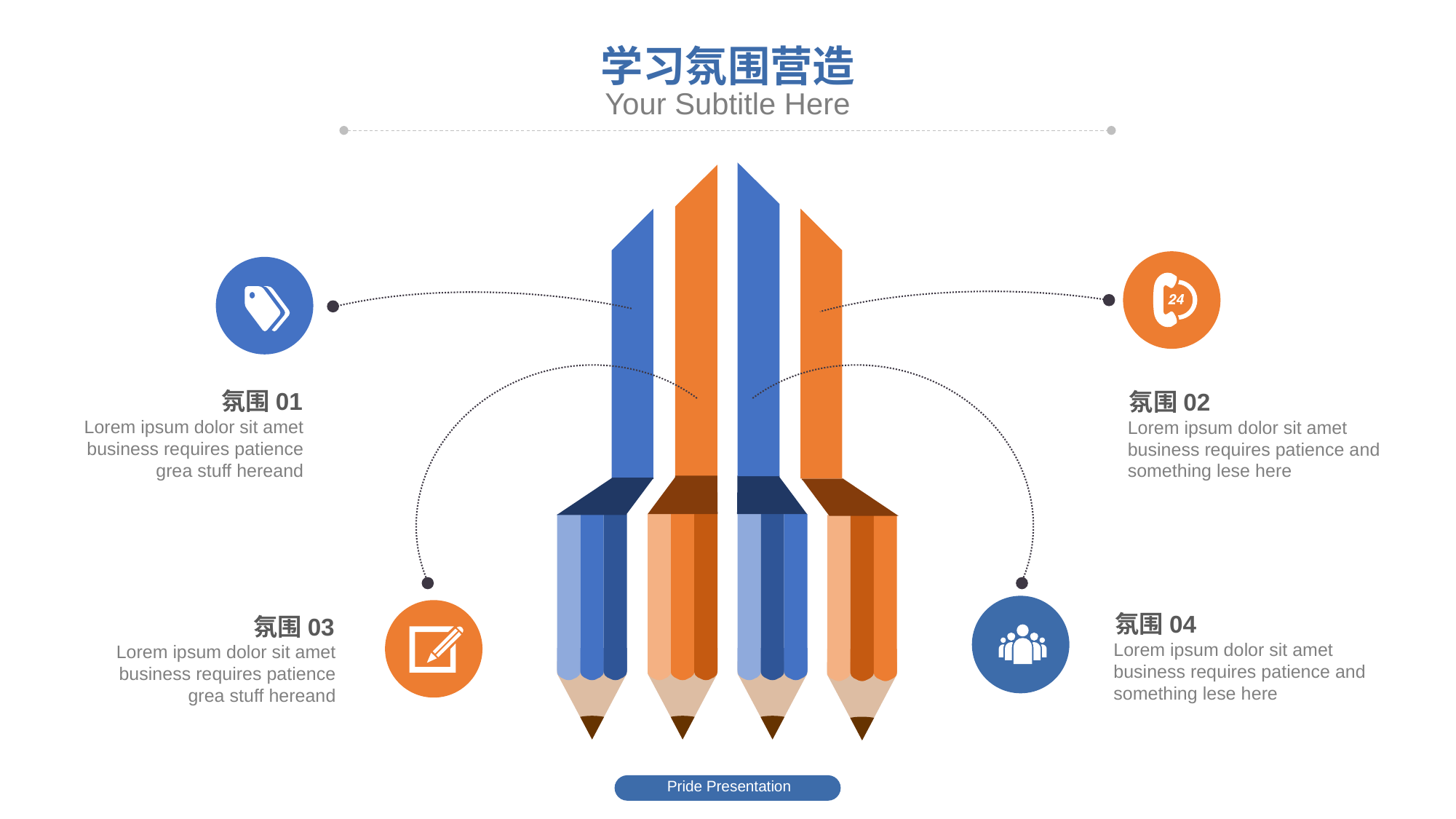

学习氛围营造
Your Subtitle Here

氛围01
Lorem ipsum dolor sit amet business requires patience grea stuff hereand
氛围02
Lorem ipsum dolor sit amet business requires patience and something lese here
氛围04
Lorem ipsum dolor sit amet business requires patience and something lese here
氛围03
Lorem ipsum dolor sit amet business requires patience grea stuff hereand

Pride Presentation